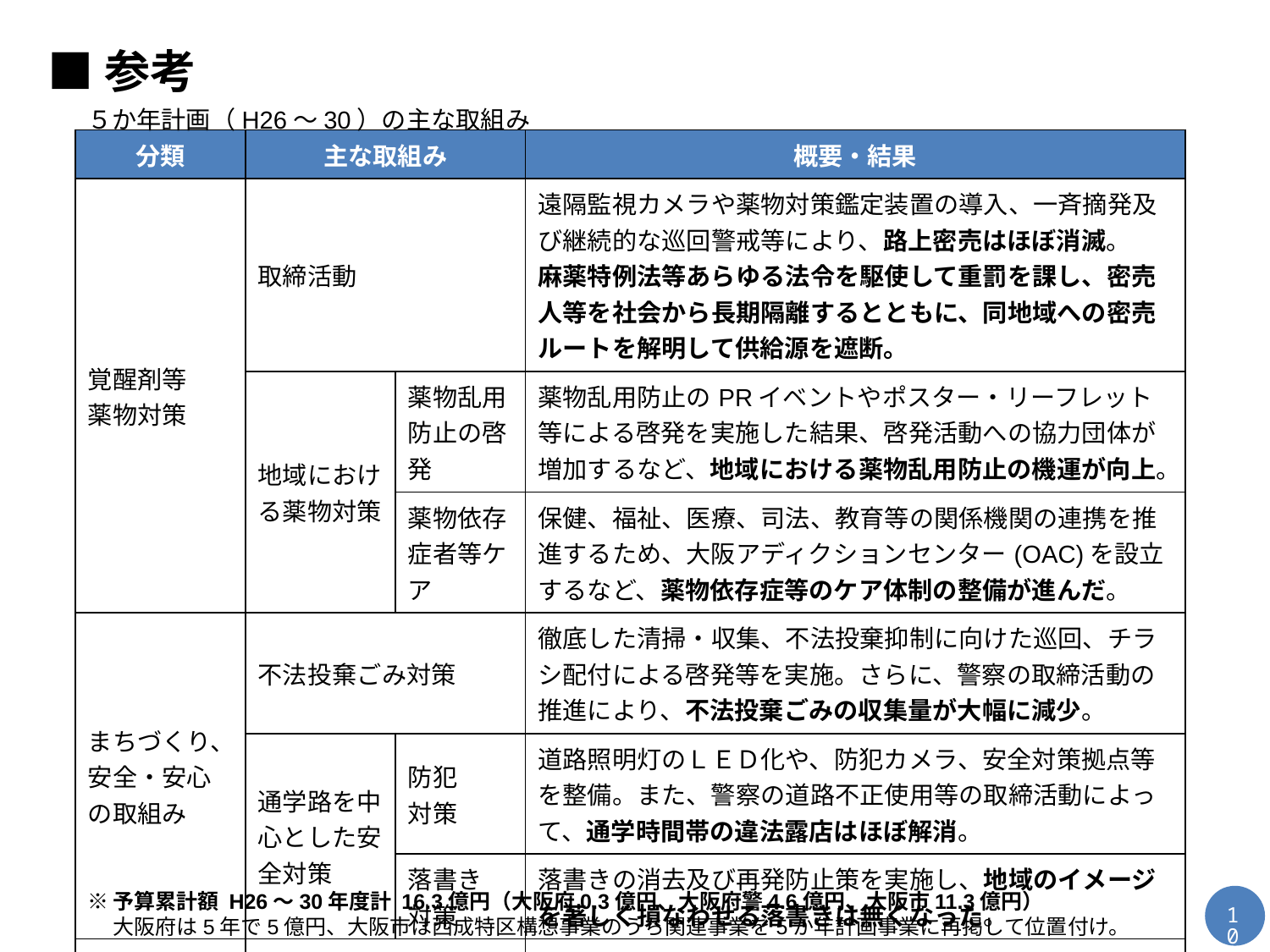

■参考
５か年計画（H26～30）の主な取組み
| 分類 | 主な取組み |  | 概要・結果 |
| --- | --- | --- | --- |
| 覚醒剤等 薬物対策 | 取締活動 |  | 遠隔監視カメラや薬物対策鑑定装置の導入、一斉摘発及び継続的な巡回警戒等により、路上密売はほぼ消滅。 麻薬特例法等あらゆる法令を駆使して重罰を課し、密売人等を社会から長期隔離するとともに、同地域への密売ルートを解明して供給源を遮断。 |
|  | 地域における薬物対策 | 薬物乱用防止の啓発 | 薬物乱用防止のPRイベントやポスター・リーフレット等による啓発を実施した結果、啓発活動への協力団体が増加するなど、地域における薬物乱用防止の機運が向上。 |
|  |  | 薬物依存症者等ケア | 保健、福祉、医療、司法、教育等の関係機関の連携を推進するため、大阪アディクションセンター(OAC)を設立するなど、薬物依存症等のケア体制の整備が進んだ。 |
| まちづくり、安全・安心の取組み | 不法投棄ごみ対策 |  | 徹底した清掃・収集、不法投棄抑制に向けた巡回、チラシ配付による啓発等を実施。さらに、警察の取締活動の推進により、不法投棄ごみの収集量が⼤幅に減少。 |
|  | 通学路を中心とした安全対策 | 防犯 対策 | 道路照明灯のＬＥＤ化や、防犯カメラ、安全対策拠点等を整備。また、警察の道路不正使用等の取締活動によって、通学時間帯の違法露店はほぼ解消。 |
|  |  | 落書き 対策 | 落書きの消去及び再発防⽌策を実施し、地域のイメージを著しく損なわせる落書きは無くなった。 |
| その他の対策 | 迷惑駐輪対策 |  | ⾃転⾞置場の整備、迷惑駐輪⾃転⾞の撤去等を実施し、迷惑駐輪台数が大幅に減少。 |
※予算累計額 H26～30年度計 16.3億円（大阪府0.3億円、大阪府警4.6億円、大阪市11.3億円）
　 大阪府は5年で5億円、大阪市は西成特区構想事業のうち関連事業を5か年計画事業に再掲して位置付け。
10